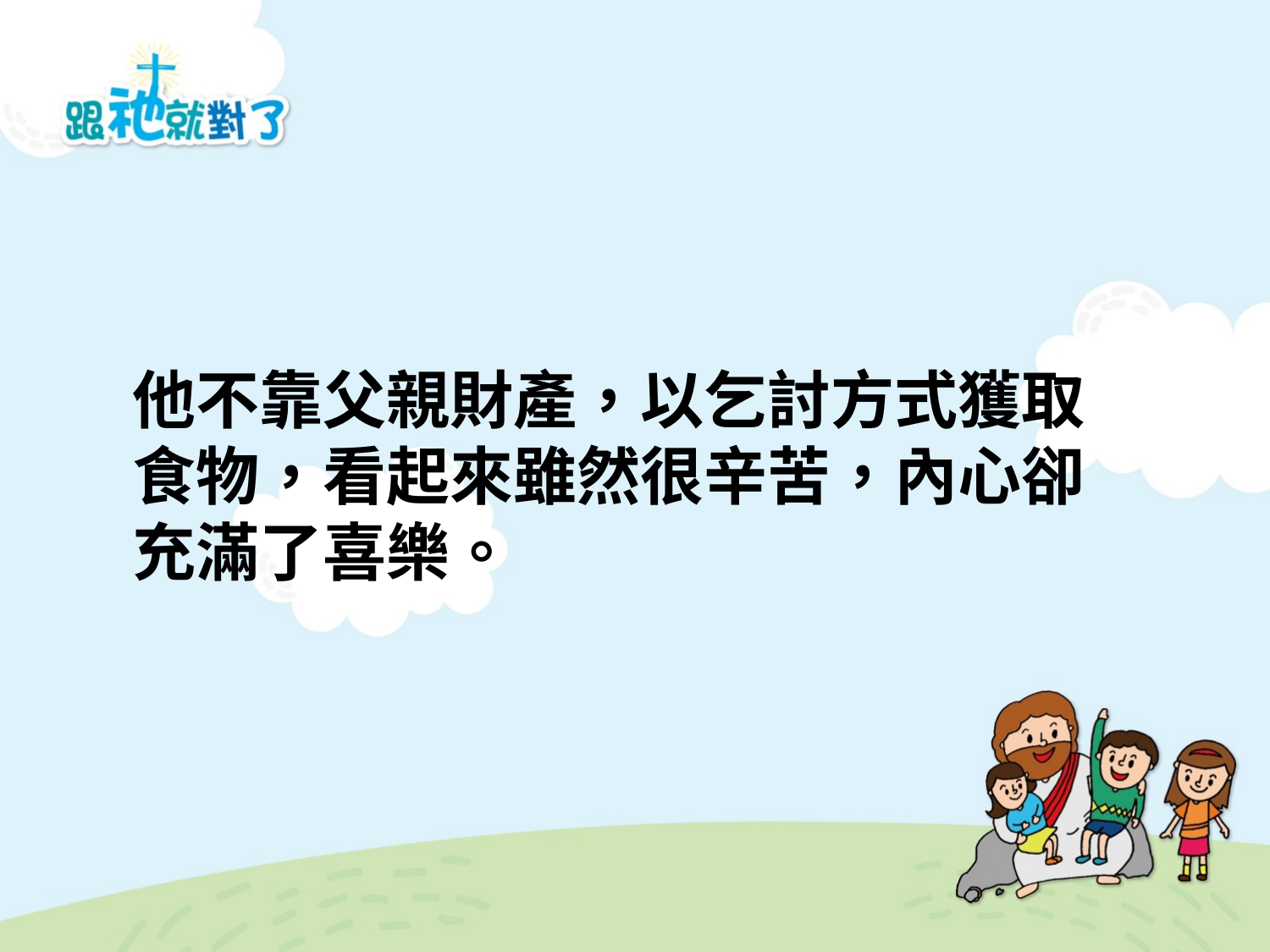

他不靠父親財產，以乞討方式獲取食物，看起來雖然很辛苦，內心卻充滿了喜樂。